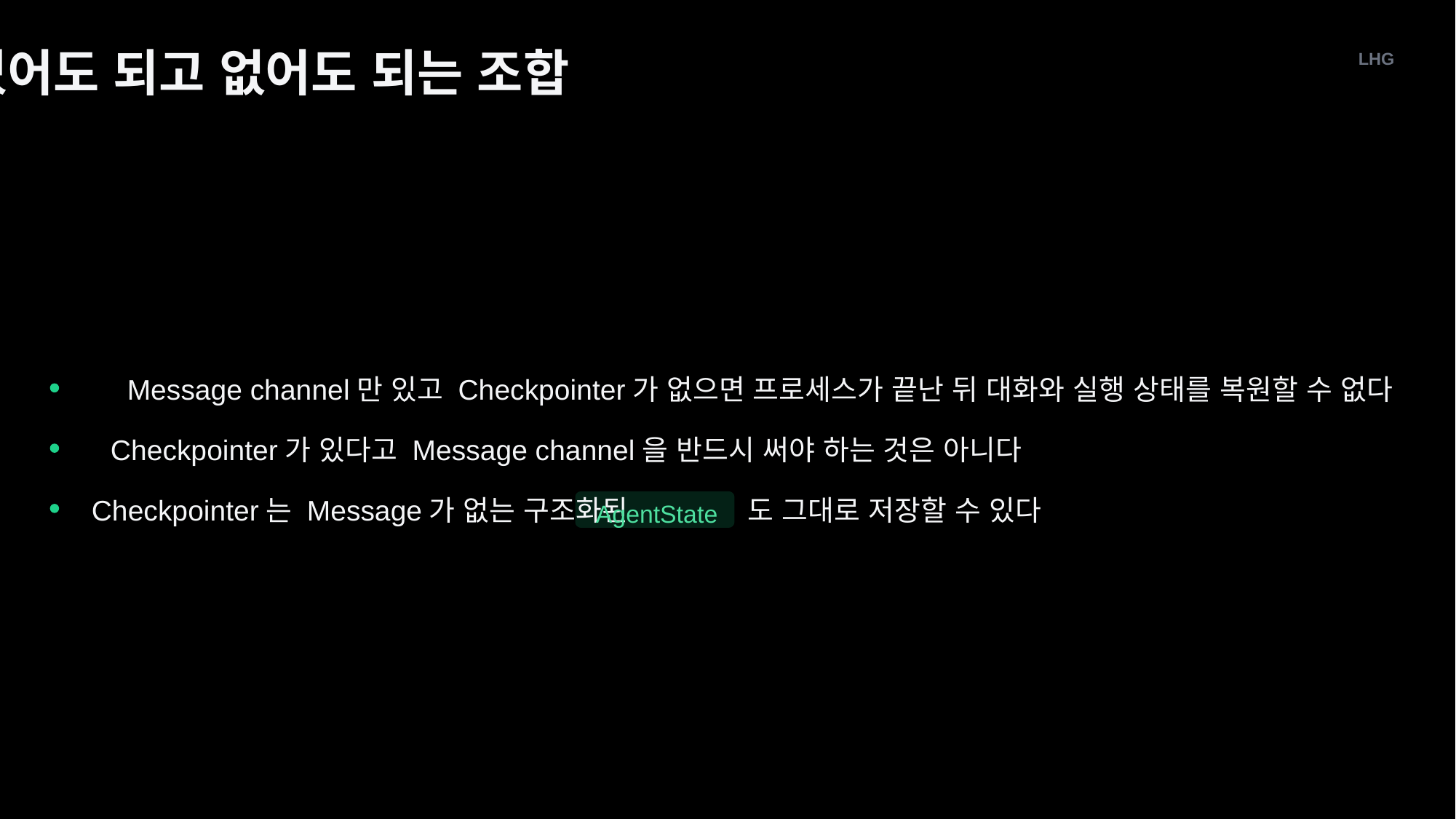

있어도 되고 없어도 되는 조합
LHG
Message channel만 있고 Checkpointer가 없으면 프로세스가 끝난 뒤 대화와 실행 상태를 복원할 수 없다

Checkpointer가 있다고 Message channel을 반드시 써야 하는 것은 아니다

Checkpointer는 Message가 없는 구조화된
도 그대로 저장할 수 있다
AgentState